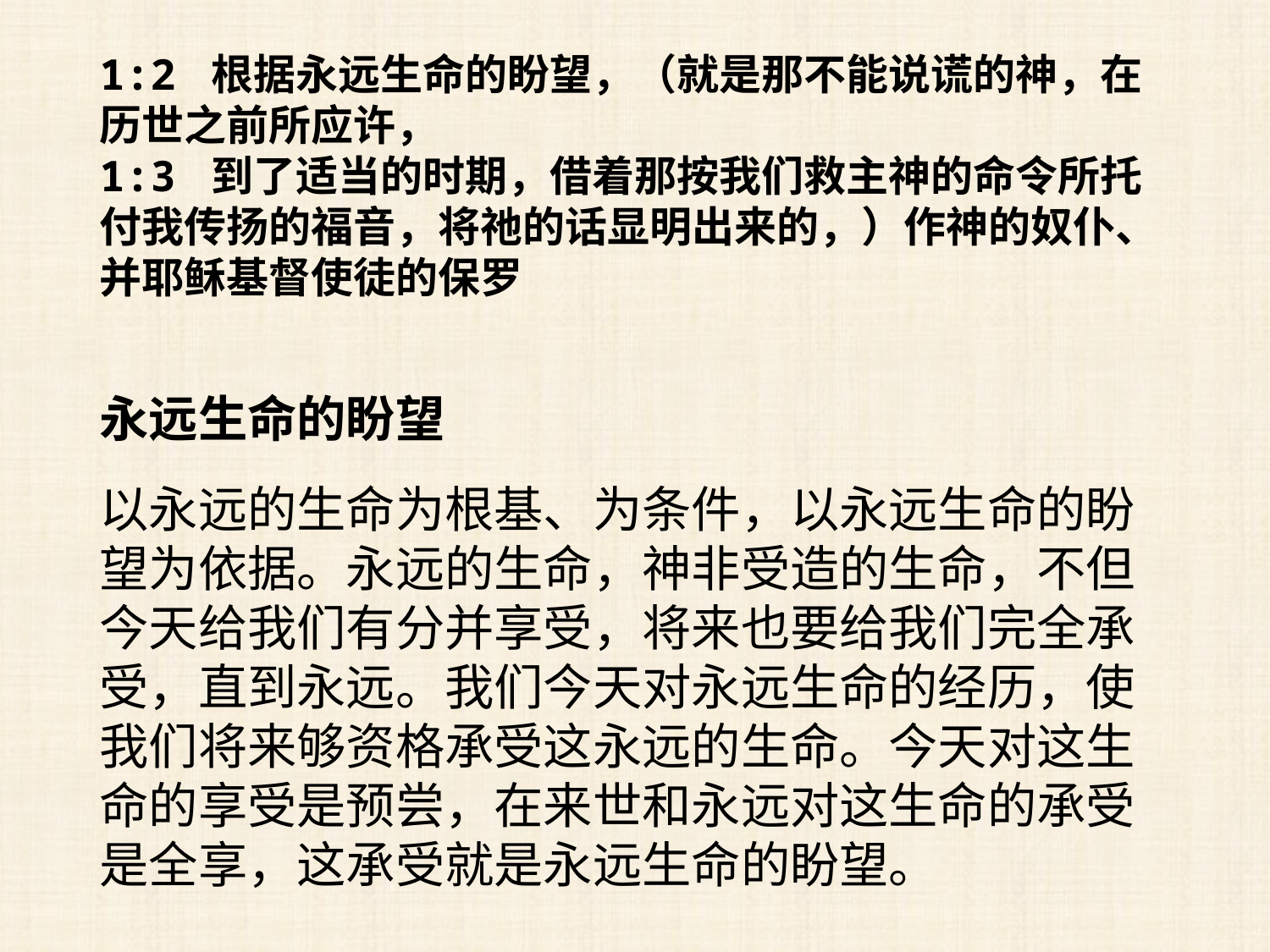

1:2 根据永远生命的盼望，（就是那不能说谎的神，在历世之前所应许，
1:3 到了适当的时期，借着那按我们救主神的命令所托付我传扬的福音，将祂的话显明出来的，）作神的奴仆、并耶稣基督使徒的保罗
永远生命的盼望
以永远的生命为根基、为条件，以永远生命的盼望为依据。永远的生命，神非受造的生命，不但今天给我们有分并享受，将来也要给我们完全承受，直到永远。我们今天对永远生命的经历，使我们将来够资格承受这永远的生命。今天对这生命的享受是预尝，在来世和永远对这生命的承受是全享，这承受就是永远生命的盼望。